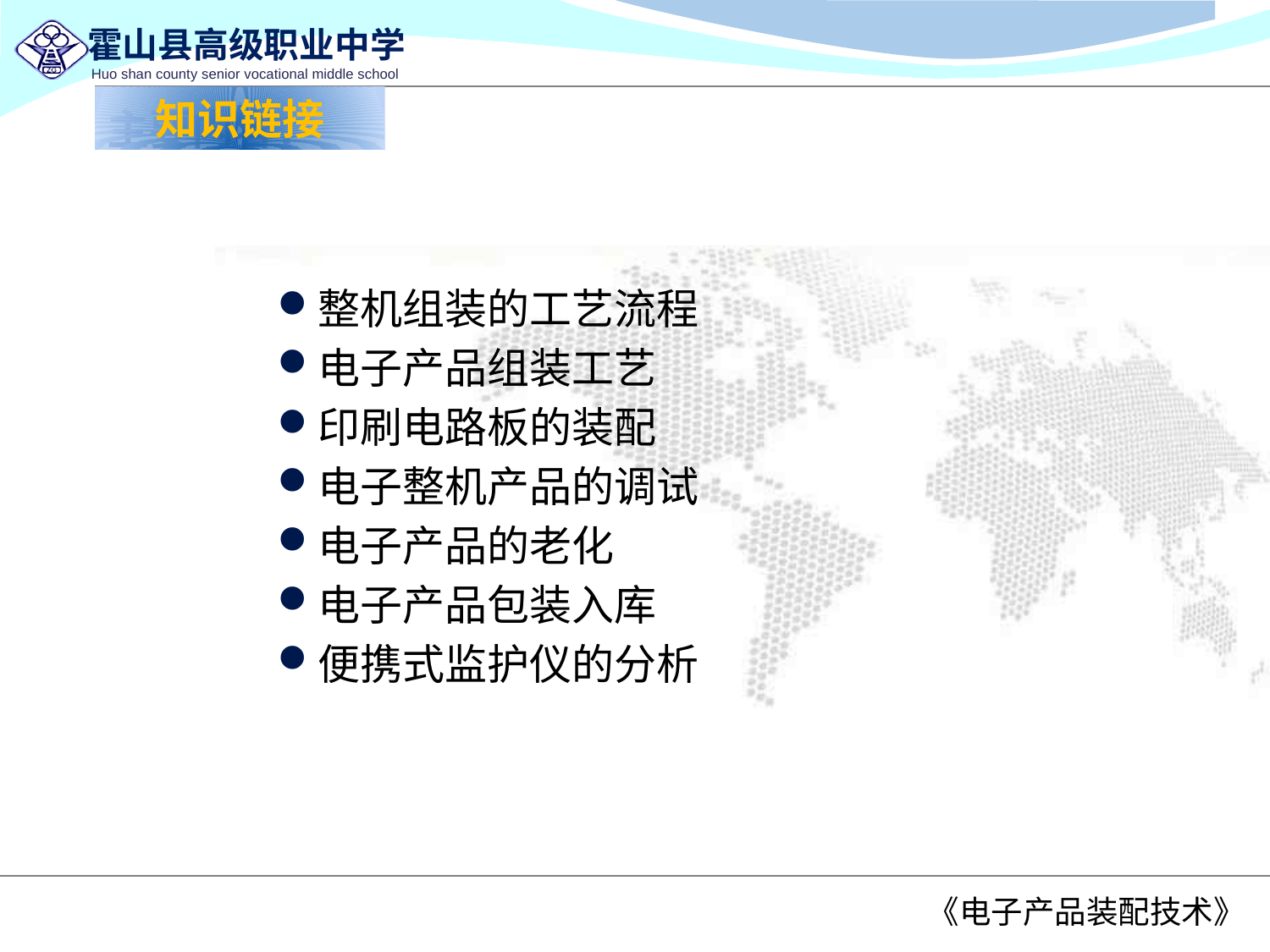

知识链接
# 主要内容：
整机组装的工艺流程
电子产品组装工艺
印刷电路板的装配
电子整机产品的调试
电子产品的老化
电子产品包装入库
便携式监护仪的分析